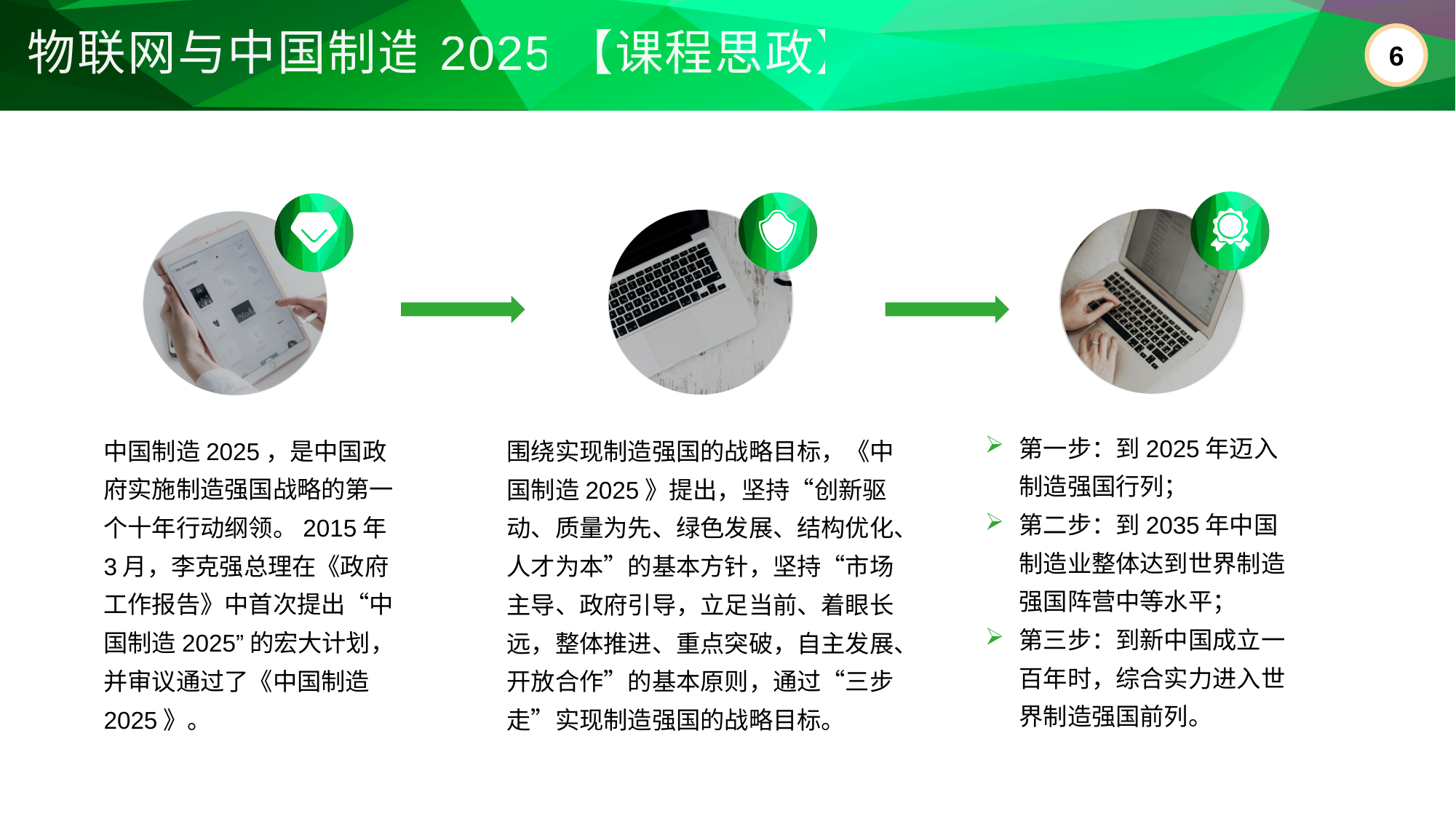

物联网与中国制造2025【课程思政】

第一步：到2025年迈入制造强国行列；
第二步：到2035年中国制造业整体达到世界制造强国阵营中等水平；
第三步：到新中国成立一百年时，综合实力进入世界制造强国前列。
中国制造2025，是中国政府实施制造强国战略的第一个十年行动纲领。2015年3月，李克强总理在《政府工作报告》中首次提出“中国制造2025”的宏大计划，并审议通过了《中国制造2025》。
围绕实现制造强国的战略目标，《中国制造2025》提出，坚持“创新驱动、质量为先、绿色发展、结构优化、人才为本”的基本方针，坚持“市场主导、政府引导，立足当前、着眼长远，整体推进、重点突破，自主发展、开放合作”的基本原则，通过“三步走”实现制造强国的战略目标。